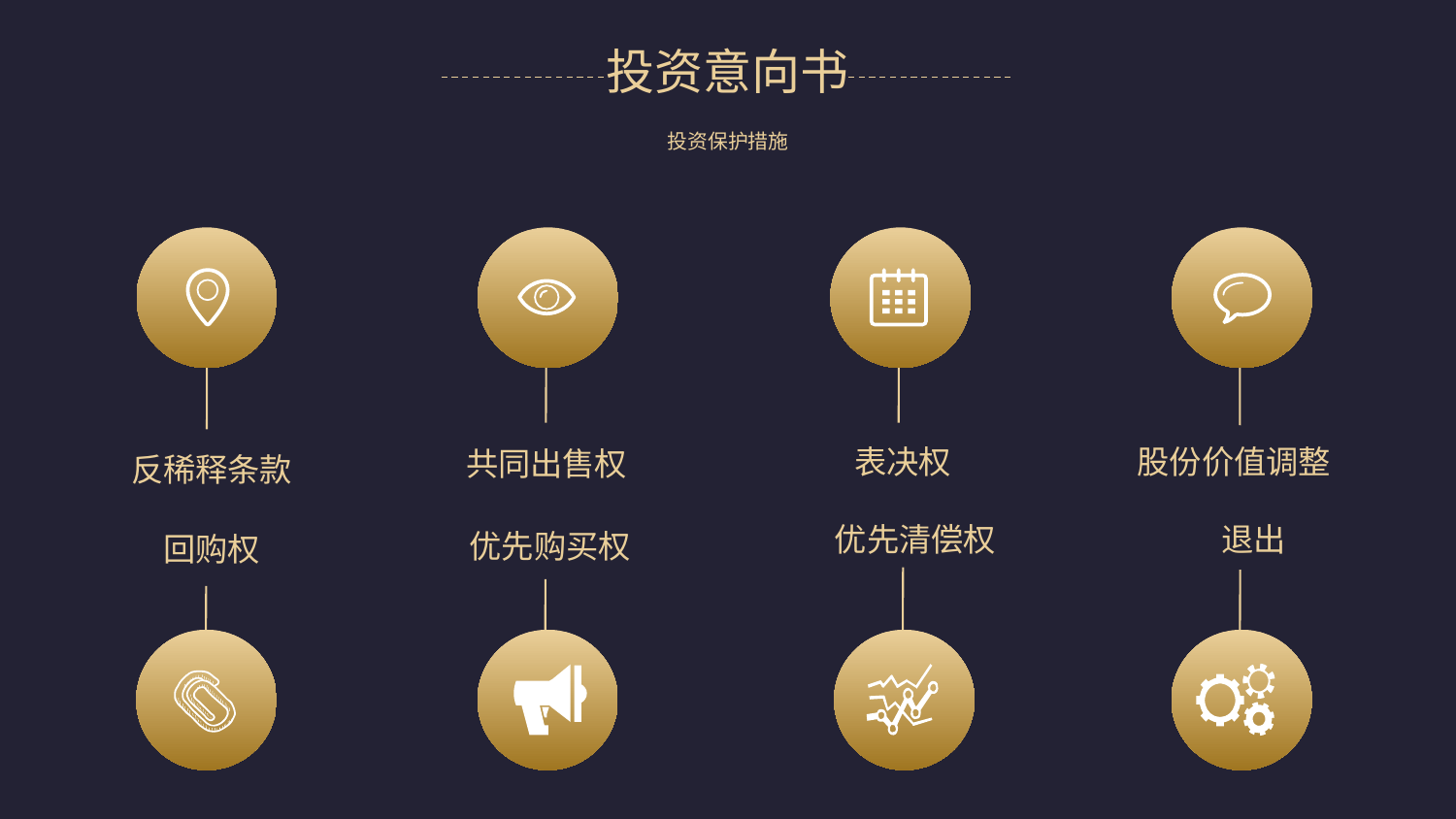

投资意向书
投资保护措施

股份价值调整
表决权
共同出售权
反稀释条款
退出
优先清偿权
优先购买权
回购权